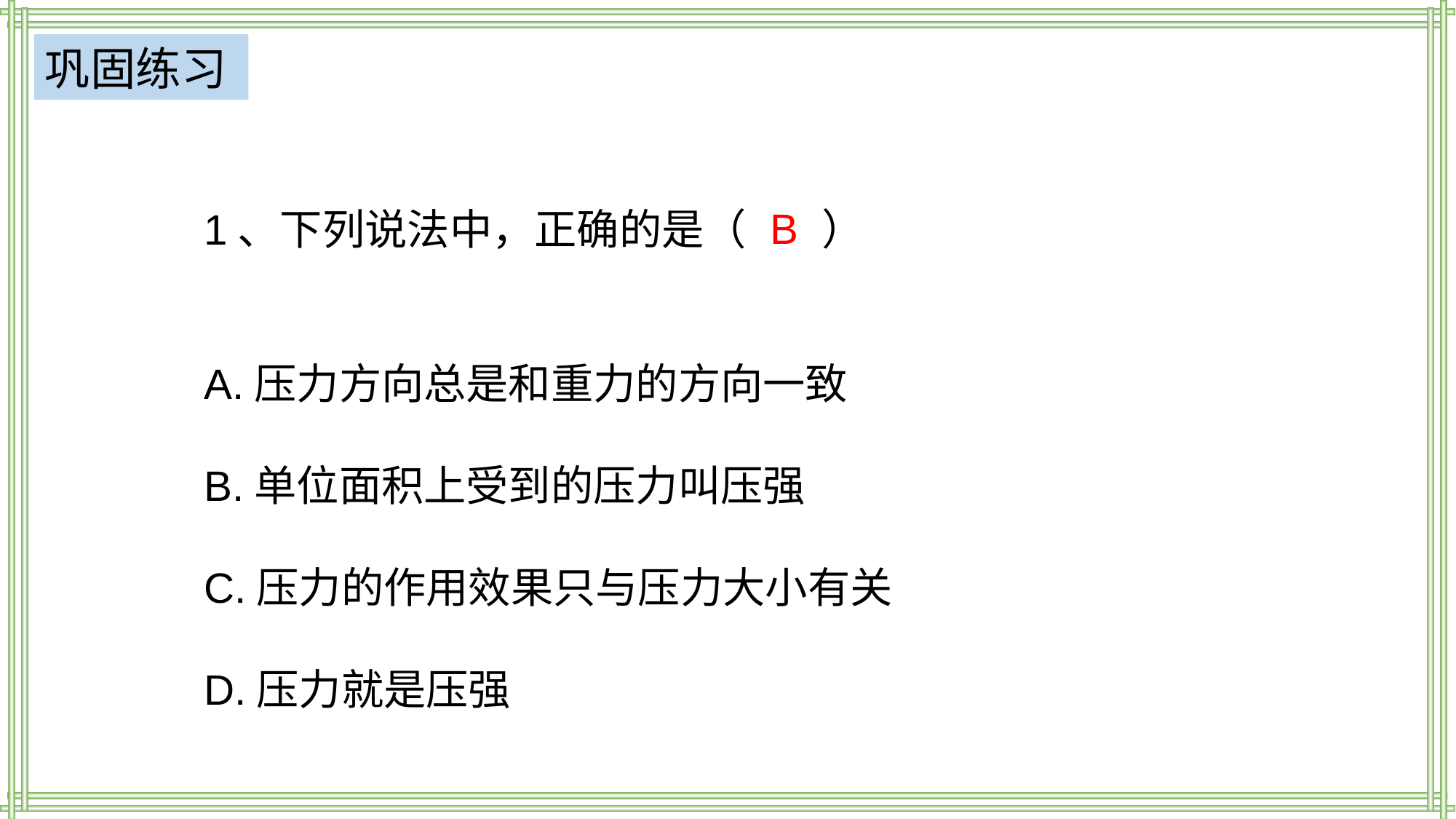

巩固练习
1、下列说法中，正确的是（        ）
B
A.压力方向总是和重力的方向一致
B.单位面积上受到的压力叫压强
C.压力的作用效果只与压力大小有关
D.压力就是压强